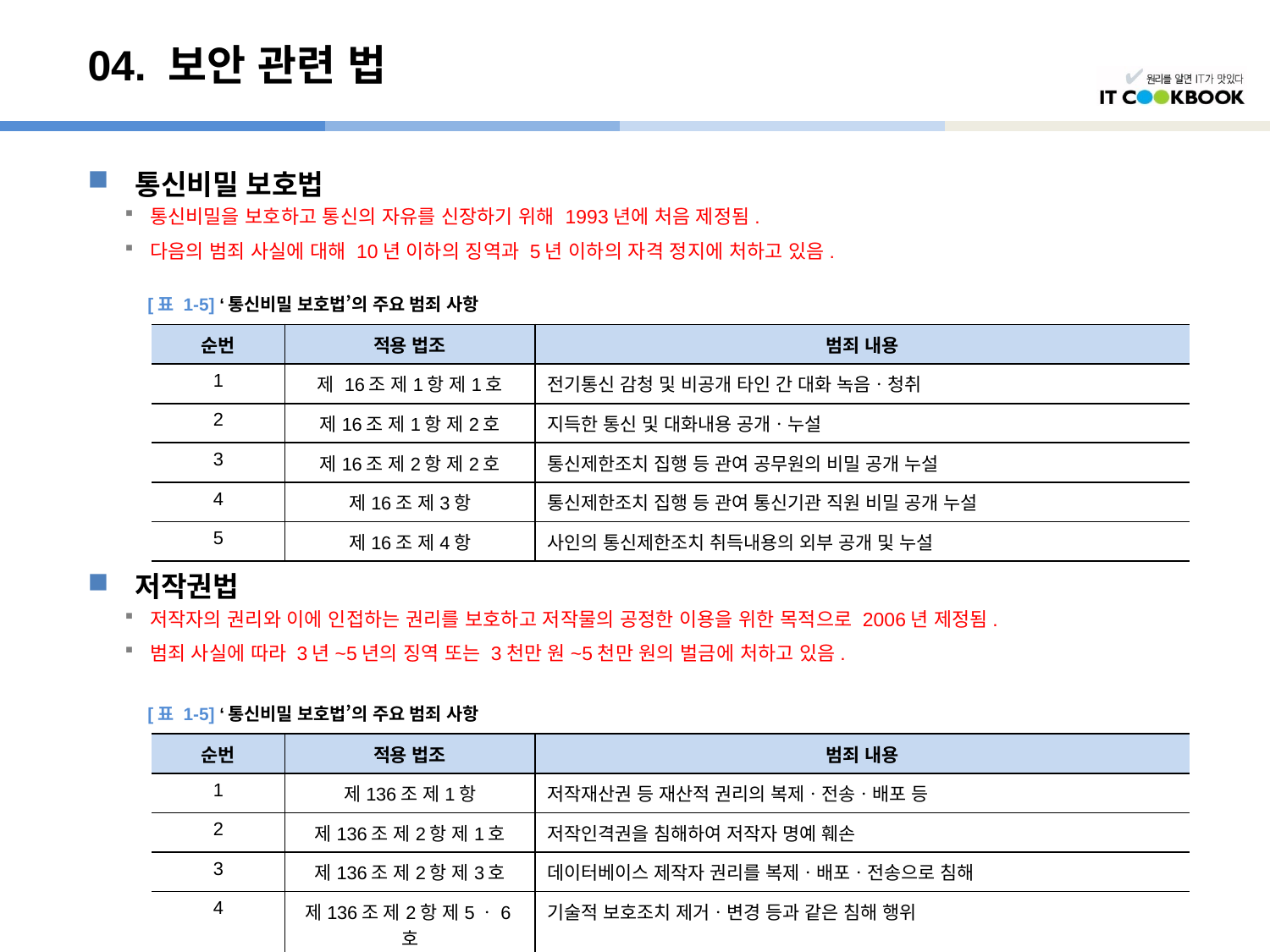

# 04. 보안 관련 법
통신비밀 보호법
통신비밀을 보호하고 통신의 자유를 신장하기 위해 1993년에 처음 제정됨.
다음의 범죄 사실에 대해 10년 이하의 징역과 5년 이하의 자격 정지에 처하고 있음.

저작권법
저작자의 권리와 이에 인접하는 권리를 보호하고 저작물의 공정한 이용을 위한 목적으로 2006년 제정됨.
범죄 사실에 따라 3년~5년의 징역 또는 3천만 원~5천만 원의 벌금에 처하고 있음.
[표 1-5] ‘통신비밀 보호법’의 주요 범죄 사항
| 순번 | 적용 법조 | 범죄 내용 |
| --- | --- | --- |
| 1 | 제 16조 제1항 제1호 | 전기통신 감청 및 비공개 타인 간 대화 녹음ㆍ청취 |
| 2 | 제16조 제1항 제2호 | 지득한 통신 및 대화내용 공개ㆍ누설 |
| 3 | 제16조 제2항 제2호 | 통신제한조치 집행 등 관여 공무원의 비밀 공개 누설 |
| 4 | 제16조 제3항 | 통신제한조치 집행 등 관여 통신기관 직원 비밀 공개 누설 |
| 5 | 제16조 제4항 | 사인의 통신제한조치 취득내용의 외부 공개 및 누설 |
[표 1-5] ‘통신비밀 보호법’의 주요 범죄 사항
| 순번 | 적용 법조 | 범죄 내용 |
| --- | --- | --- |
| 1 | 제136조 제1항 | 저작재산권 등 재산적 권리의 복제ㆍ전송ㆍ배포 등 |
| 2 | 제136조 제2항 제1호 | 저작인격권을 침해하여 저작자 명예 훼손 |
| 3 | 제136조 제2항 제3호 | 데이터베이스 제작자 권리를 복제ㆍ배포ㆍ전송으로 침해 |
| 4 | 제136조 제2항 제5ㆍ6호 | 기술적 보호조치 제거ㆍ변경 등과 같은 침해 행위 |
| 5 | 제 137조 제6호 | 허위 저작권 주장 , 복제ㆍ전송 중단 요구로 ISP 업무방해 |